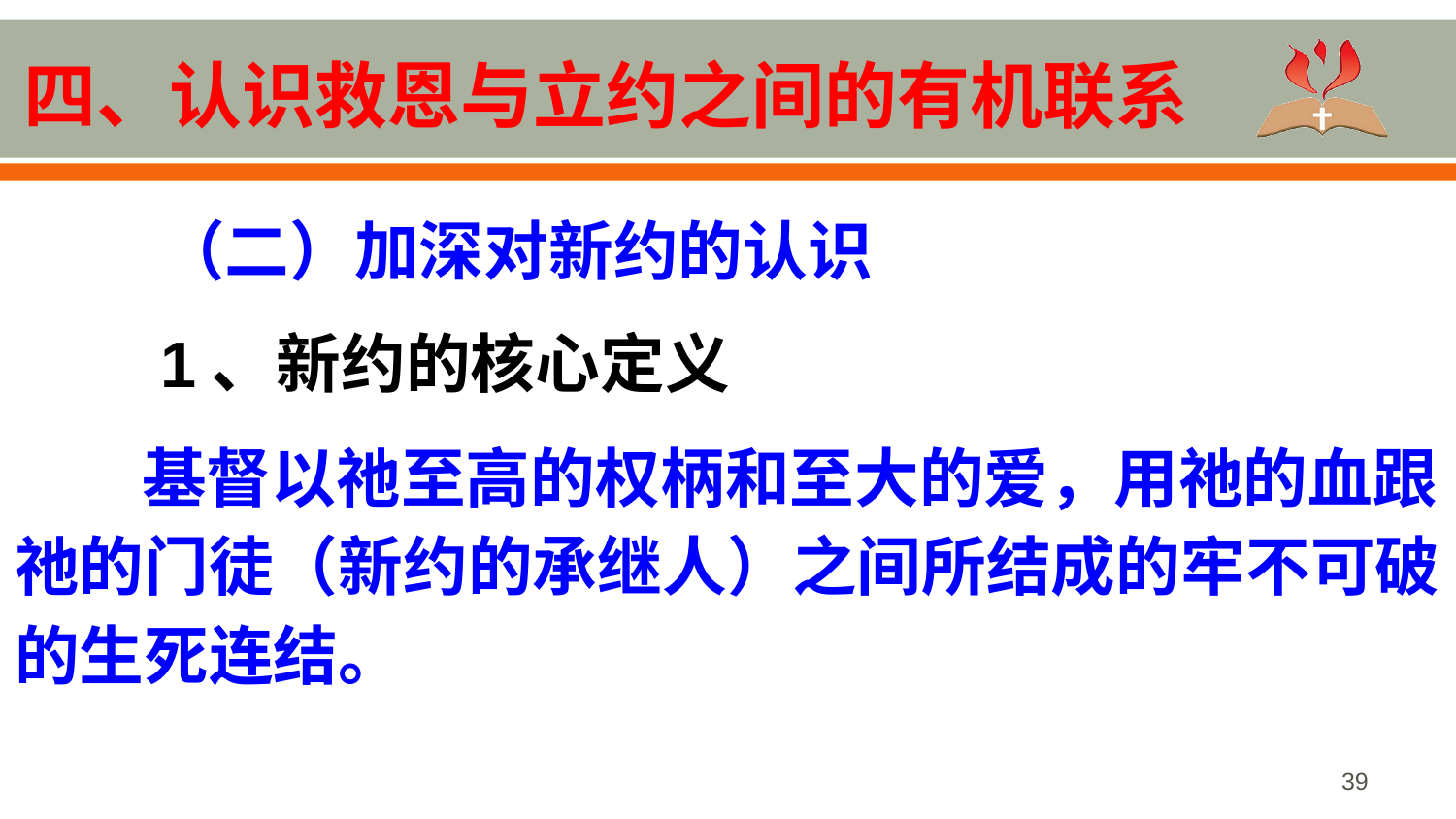

# 四、认识救恩与立约之间的有机联系
	（二）加深对新约的认识
	1、新约的核心定义
基督以祂至高的权柄和至大的爱，用祂的血跟祂的门徒（新约的承继人）之间所结成的牢不可破的生死连结。

39